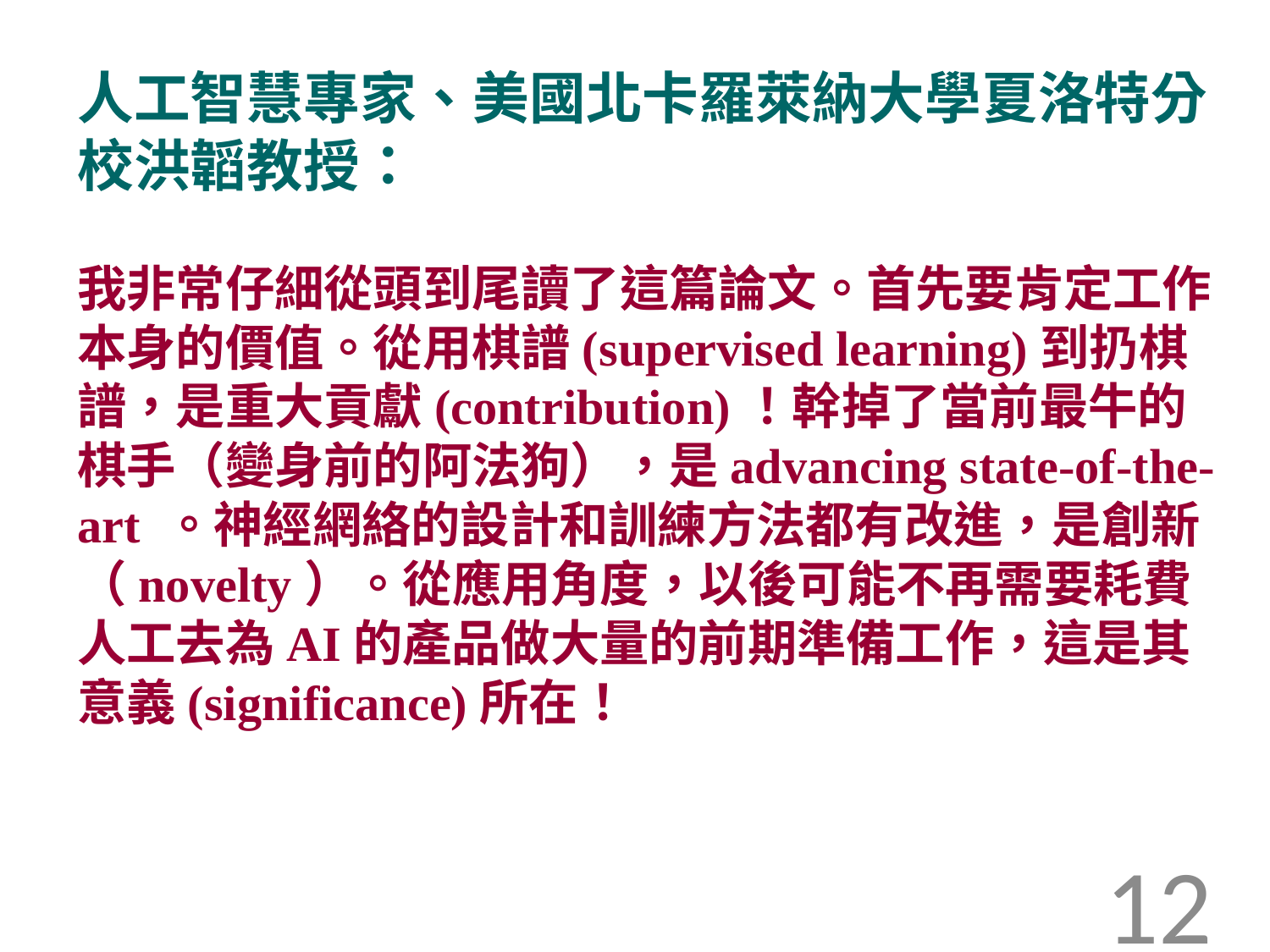

人工智慧專家、美國北卡羅萊納大學夏洛特分校洪韜教授：

我非常仔細從頭到尾讀了這篇論文。首先要肯定工作本身的價值。從用棋譜(supervised learning)到扔棋譜，是重大貢獻(contribution)！幹掉了當前最牛的棋手（變身前的阿法狗），是advancing state-of-the-art 。神經網絡的設計和訓練方法都有改進，是創新（novelty）。從應用角度，以後可能不再需要耗費人工去為AI的產品做大量的前期準備工作，這是其意義(significance)所在！
12